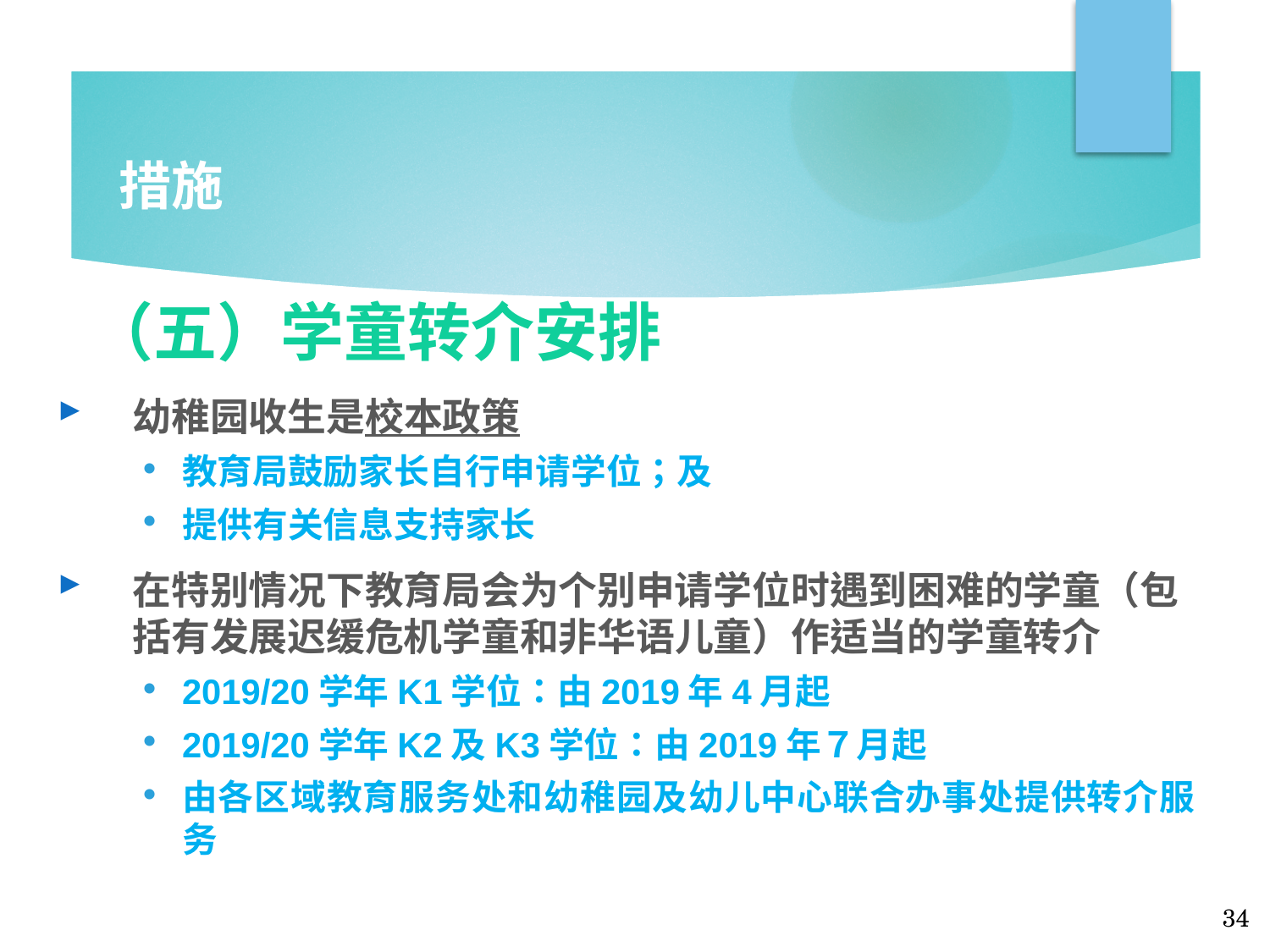

# 措施
（五）学童转介安排
幼稚园收生是校本政策
教育局鼓励家长自行申请学位；及
提供有关信息支持家长
在特别情况下教育局会为个别申请学位时遇到困难的学童（包括有发展迟缓危机学童和非华语儿童）作适当的学童转介
2019/20学年K1学位：由2019年4月起
2019/20学年K2及K3学位：由2019年７月起
由各区域教育服务处和幼稚园及幼儿中心联合办事处提供转介服务

34